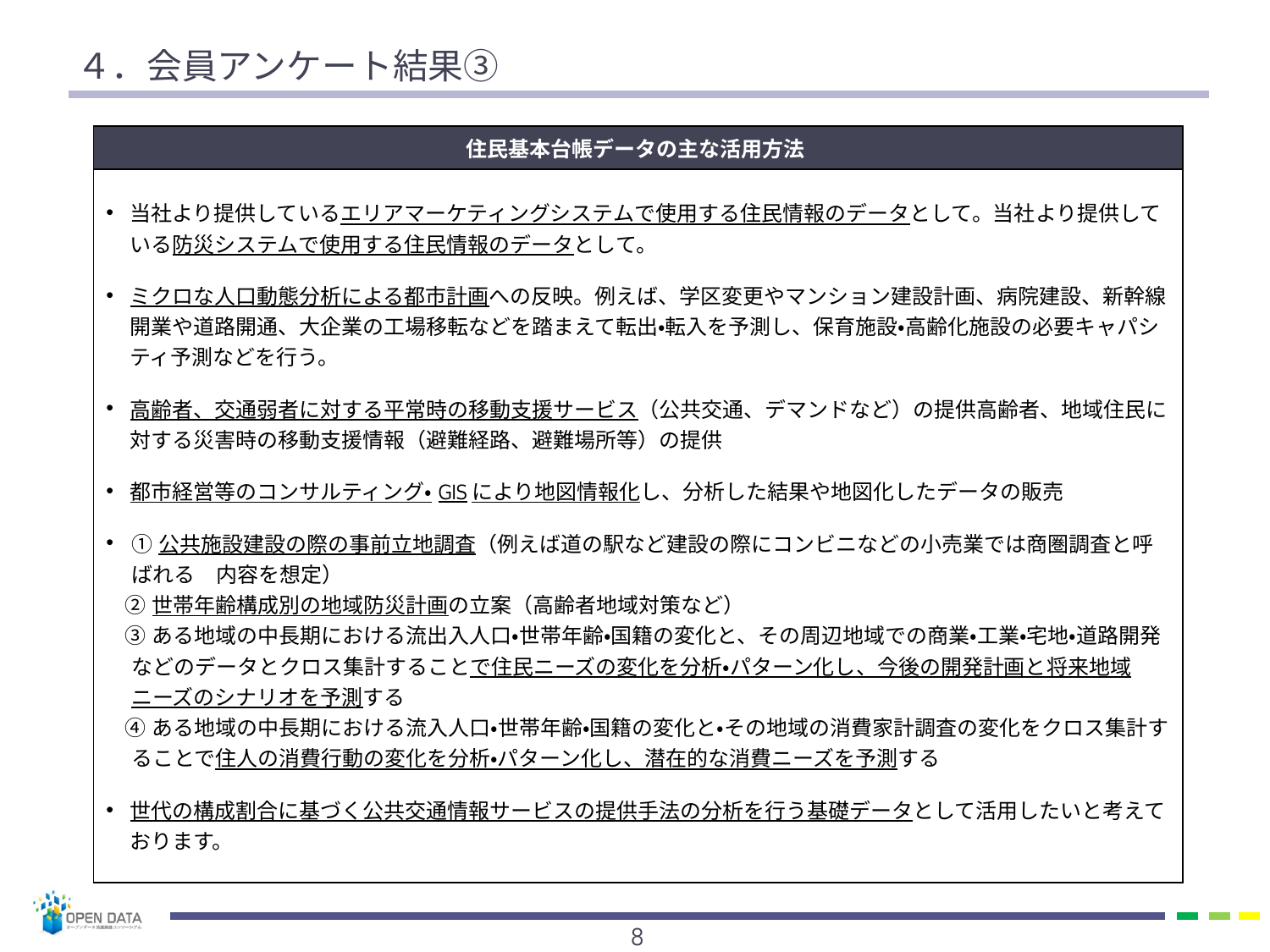

# ４．会員アンケート結果③
| 住民基本台帳データの主な活用方法 |
| --- |
| 当社より提供しているエリアマーケティングシステムで使用する住民情報のデータとして。当社より提供している防災システムで使用する住民情報のデータとして。 ミクロな人口動態分析による都市計画への反映。例えば、学区変更やマンション建設計画、病院建設、新幹線開業や道路開通、大企業の工場移転などを踏まえて転出・転入を予測し、保育施設・高齢化施設の必要キャパシティ予測などを行う。 高齢者、交通弱者に対する平常時の移動支援サービス（公共交通、デマンドなど）の提供高齢者、地域住民に対する災害時の移動支援情報（避難経路、避難場所等）の提供 都市経営等のコンサルティング・GISにより地図情報化し、分析した結果や地図化したデータの販売 ①公共施設建設の際の事前立地調査（例えば道の駅など建設の際にコンビニなどの小売業では商圏調査と呼ばれる　内容を想定） ②世帯年齢構成別の地域防災計画の立案（高齢者地域対策など） ③ある地域の中長期における流出入人口・世帯年齢・国籍の変化と、その周辺地域での商業・工業・宅地・道路開発などのデータとクロス集計することで住民ニーズの変化を分析・パターン化し、今後の開発計画と将来地域ニーズのシナリオを予測する ④ある地域の中長期における流入人口・世帯年齢・国籍の変化と・その地域の消費家計調査の変化をクロス集計することで住人の消費行動の変化を分析・パターン化し、潜在的な消費ニーズを予測する 世代の構成割合に基づく公共交通情報サービスの提供手法の分析を行う基礎データとして活用したいと考えております。 |
8